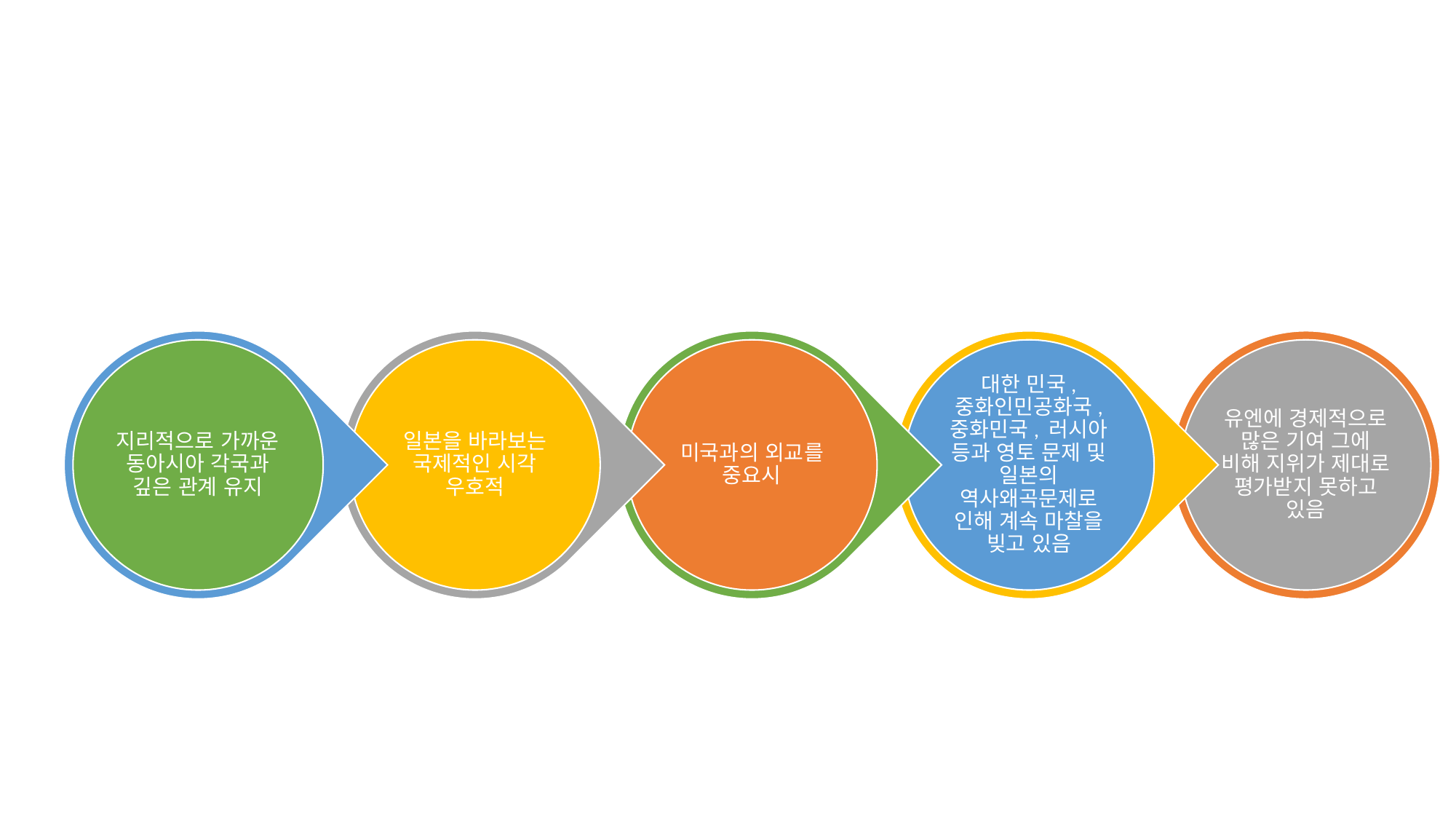

유엔에 경제적으로 많은 기여 그에 비해 지위가 제대로 평가받지 못하고 있음
대한 민국, 중화인민공화국, 중화민국, 러시아 등과 영토 문제 및 일본의 역사왜곡문제로 인해 계속 마찰을 빚고 있음
미국과의 외교를 중요시
일본을 바라보는 국제적인 시각 우호적
지리적으로 가까운 동아시아 각국과 깊은 관계 유지